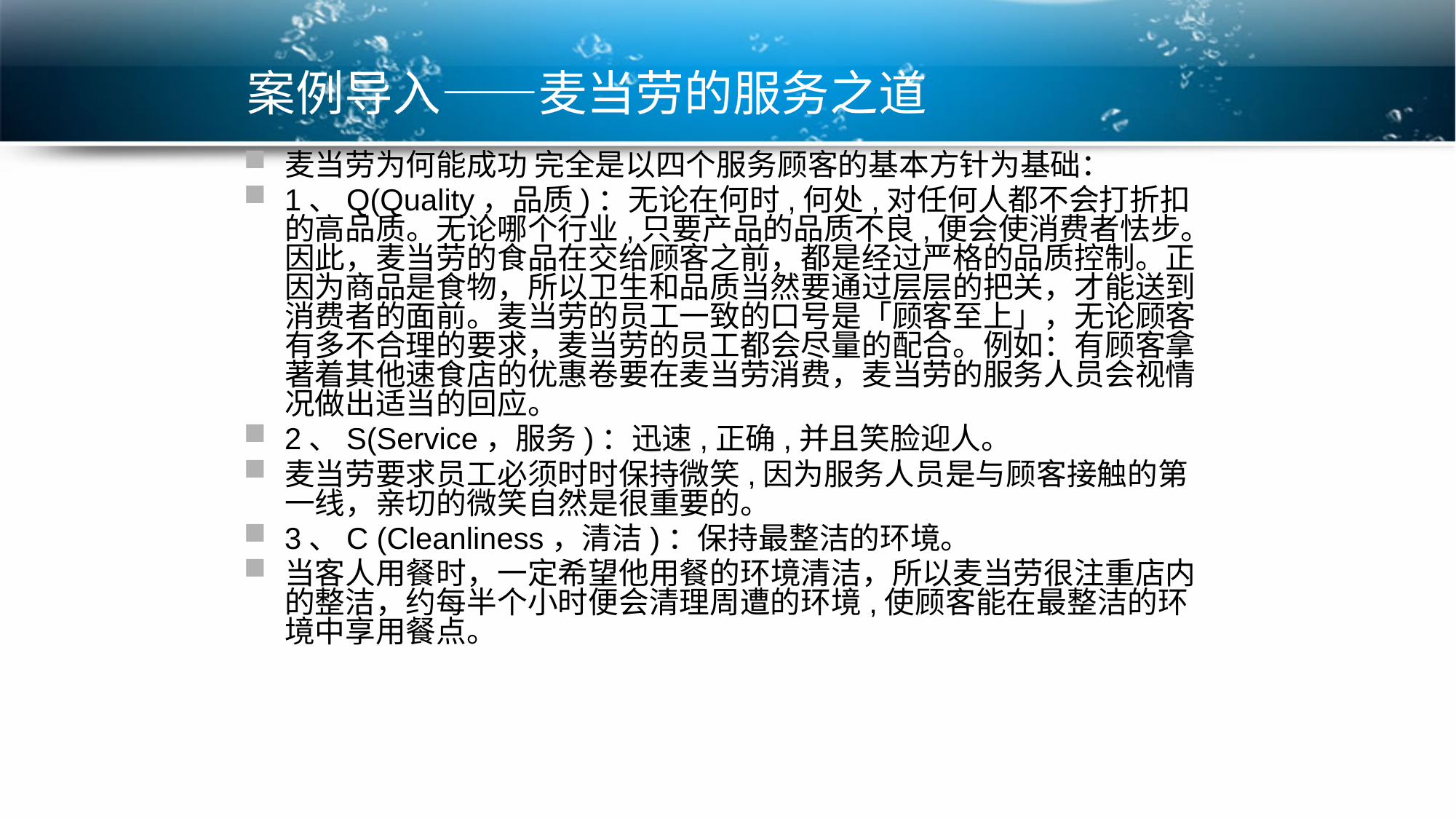

# 案例导入——麦当劳的服务之道
麦当劳为何能成功 完全是以四个服务顾客的基本方针为基础：
1、Q(Quality，品质)：无论在何时,何处,对任何人都不会打折扣的高品质。无论哪个行业,只要产品的品质不良,便会使消费者怯步。因此，麦当劳的食品在交给顾客之前，都是经过严格的品质控制。正因为商品是食物，所以卫生和品质当然要通过层层的把关，才能送到消费者的面前。麦当劳的员工一致的口号是「顾客至上」，无论顾客有多不合理的要求，麦当劳的员工都会尽量的配合。例如：有顾客拿著着其他速食店的优惠卷要在麦当劳消费，麦当劳的服务人员会视情况做出适当的回应。
2、S(Service，服务)：迅速,正确,并且笑脸迎人。
麦当劳要求员工必须时时保持微笑,因为服务人员是与顾客接触的第一线，亲切的微笑自然是很重要的。
3、C (Cleanliness，清洁)：保持最整洁的环境。
当客人用餐时，一定希望他用餐的环境清洁，所以麦当劳很注重店内的整洁，约每半个小时便会清理周遭的环境,使顾客能在最整洁的环境中享用餐点。